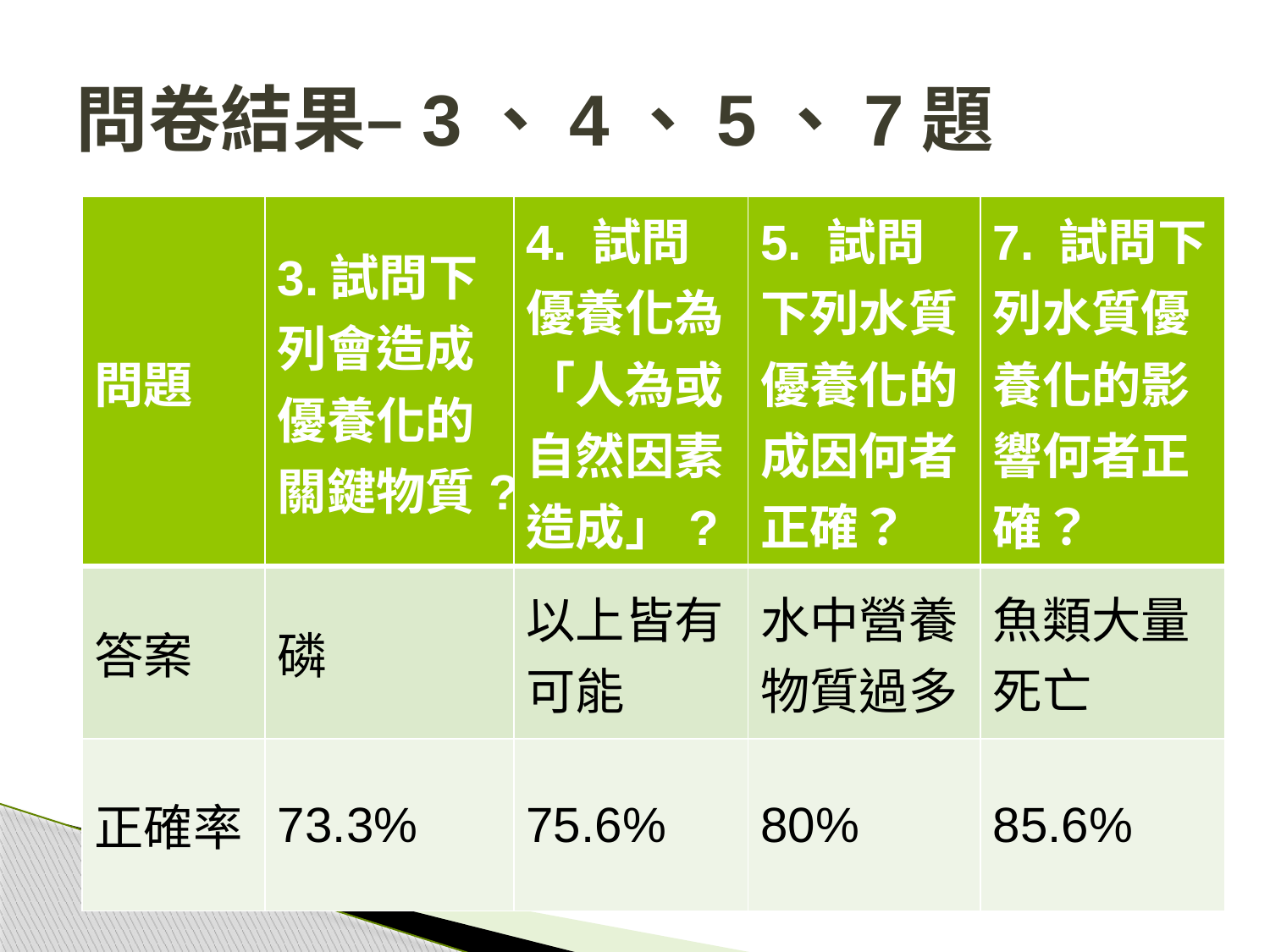

# 問卷結果–3、4、5、7題

| 問題 | 3.試問下列會造成優養化的關鍵物質? | 4. 試問優養化為「人為或自然因素造成」? | 5. 試問下列水質優養化的成因何者正確？ | 7. 試問下列水質優養化的影響何者正確？ |
| --- | --- | --- | --- | --- |
| 答案 | 磷 | 以上皆有可能 | 水中營養物質過多 | 魚類大量死亡 |
| 正確率 | 73.3% | 75.6% | 80% | 85.6% |